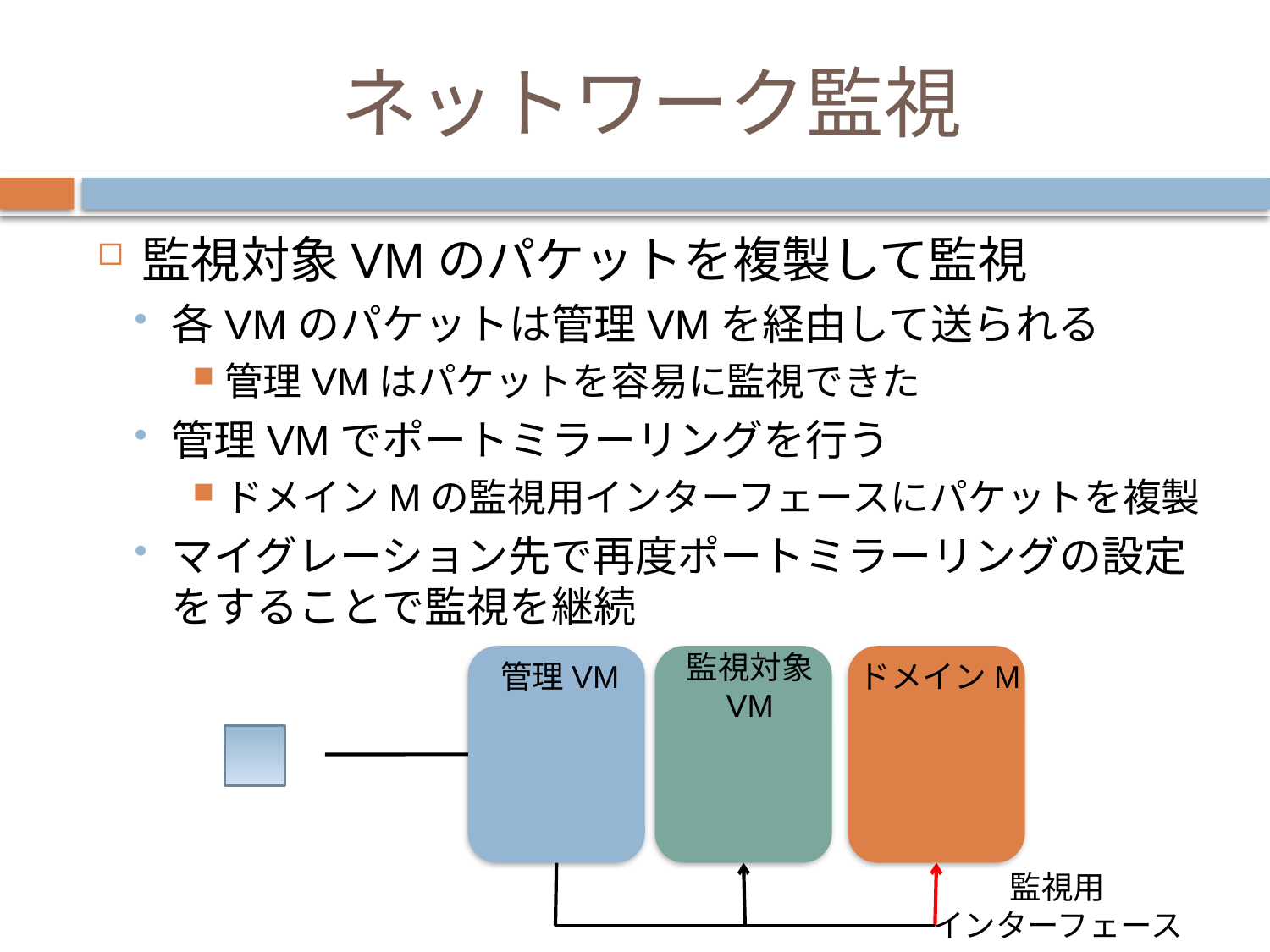

# ネットワーク監視
監視対象VMのパケットを複製して監視
各VMのパケットは管理VMを経由して送られる
管理VMはパケットを容易に監視できた
管理VMでポートミラーリングを行う
ドメインMの監視用インターフェースにパケットを複製
マイグレーション先で再度ポートミラーリングの設定をすることで監視を継続
管理VM

ドメインM

監視対象
VM

監視用
インターフェース